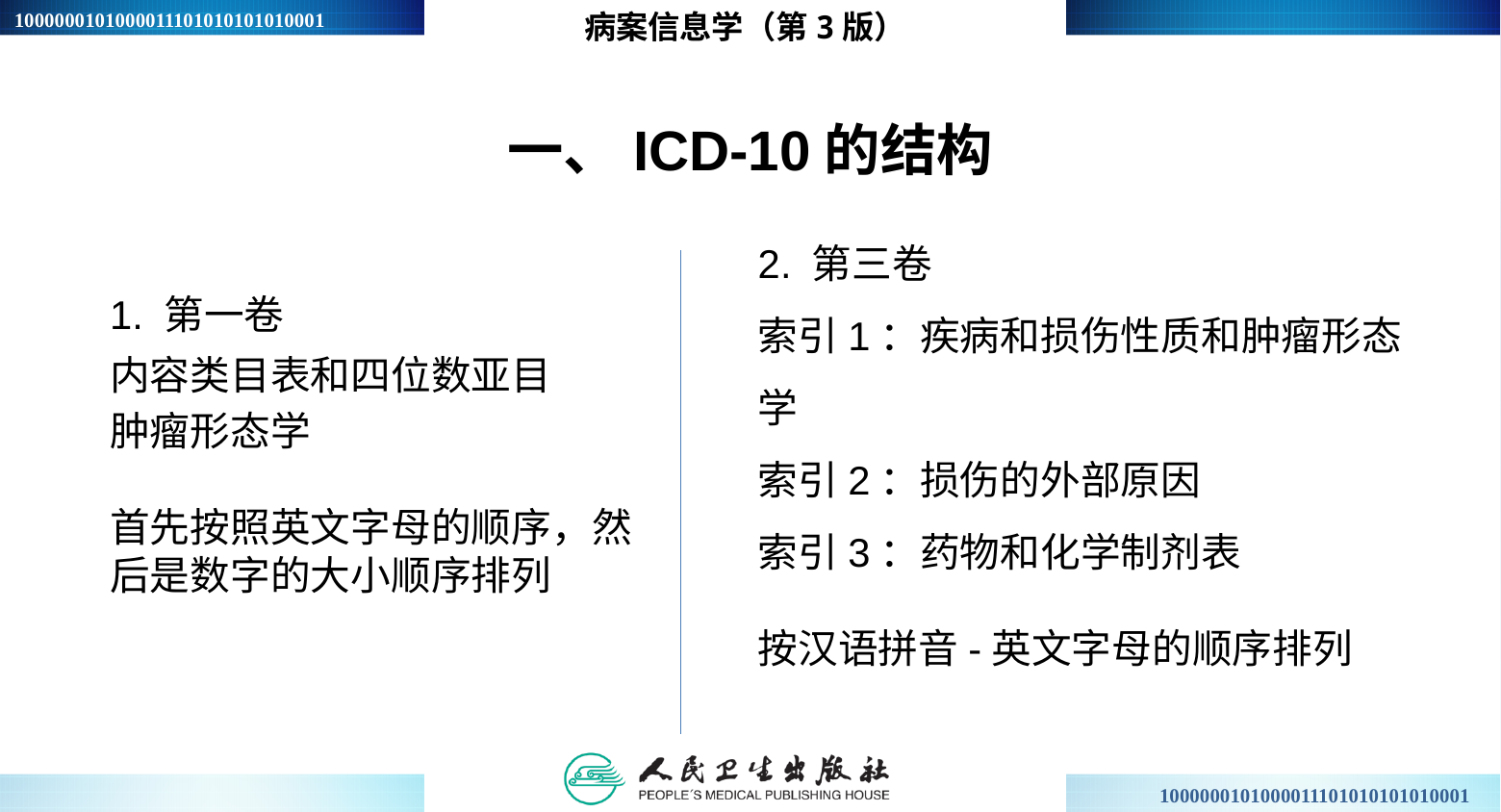

病案信息学（第3版）
# 一、ICD-10的结构

2. 第三卷
索引1：疾病和损伤性质和肿瘤形态学
索引2：损伤的外部原因
索引3：药物和化学制剂表

按汉语拼音-英文字母的顺序排列

1. 第一卷
内容类目表和四位数亚目
肿瘤形态学

首先按照英文字母的顺序，然后是数字的大小顺序排列